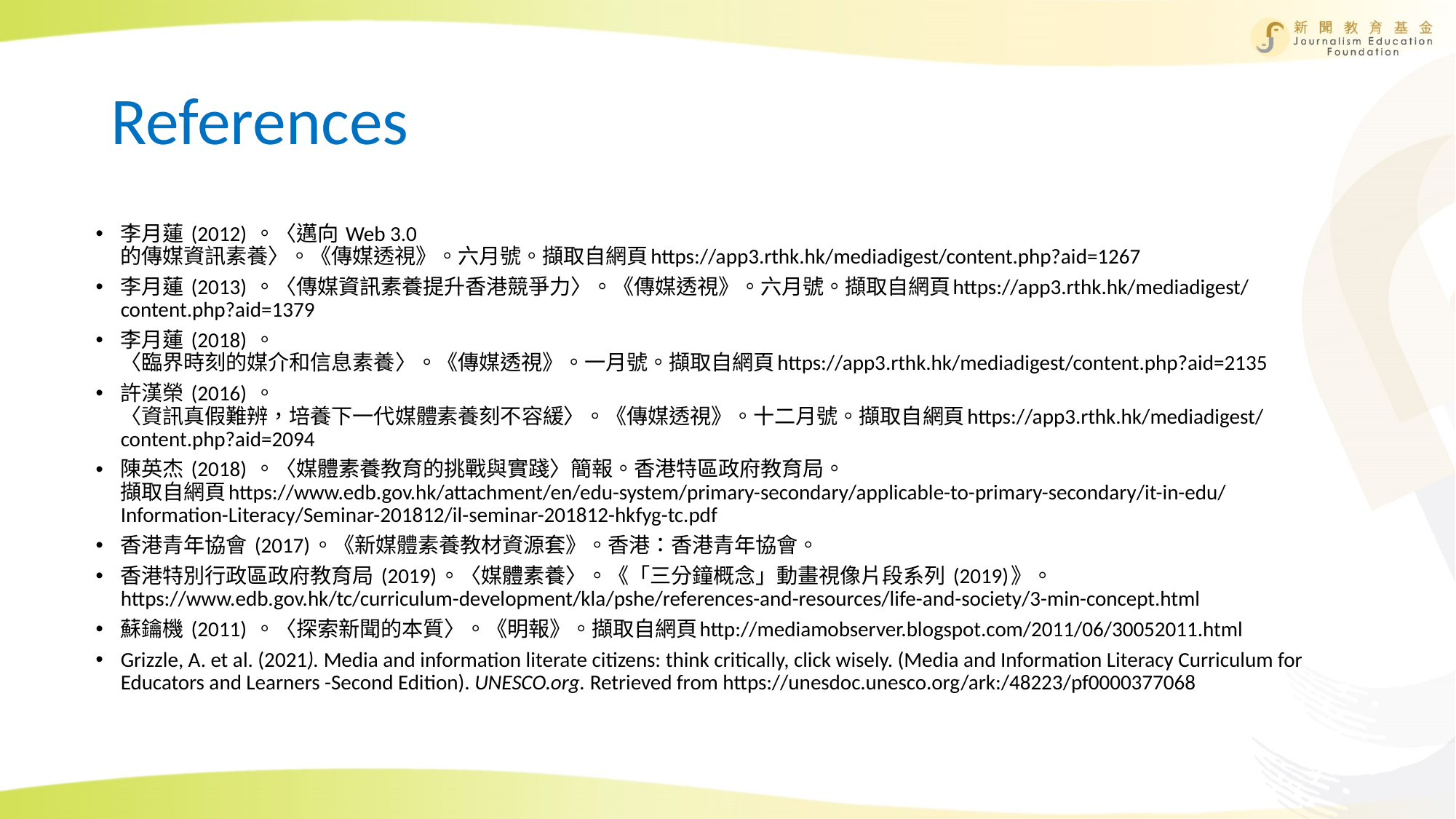

# References

李月蓮 (2012) 。〈邁向 Web 3.0 的傳媒資訊素養〉。《傳媒透視》。六月號。擷取自網頁https://app3.rthk.hk/mediadigest/content.php?aid=1267
李月蓮 (2013) 。〈傳媒資訊素養提升香港競爭力〉。《傳媒透視》。六月號。擷取自網頁https://app3.rthk.hk/mediadigest/content.php?aid=1379
李月蓮 (2018) 。〈臨界時刻的媒介和信息素養〉。《傳媒透視》。一月號。擷取自網頁https://app3.rthk.hk/mediadigest/content.php?aid=2135
許漢榮 (2016) 。〈資訊真假難辨，培養下一代媒體素養刻不容緩〉。《傳媒透視》。十二月號。擷取自網頁https://app3.rthk.hk/mediadigest/content.php?aid=2094
陳英杰 (2018) 。〈媒體素養教育的挑戰與實踐〉簡報。香港特區政府教育局。 擷取自網頁https://www.edb.gov.hk/attachment/en/edu-system/primary-secondary/applicable-to-primary-secondary/it-in-edu/Information-Literacy/Seminar-201812/il-seminar-201812-hkfyg-tc.pdf
香港青年協會 (2017)。《新媒體素養教材資源套》。香港：香港青年協會。
香港特別行政區政府教育局 (2019)。〈媒體素養〉。《「三分鐘概念」動畫視像片段系列 (2019)》。
https://www.edb.gov.hk/tc/curriculum-development/kla/pshe/references-and-resources/life-and-society/3-min-concept.html
蘇鑰機 (2011) 。〈探索新聞的本質〉。《明報》。擷取自網頁http://mediamobserver.blogspot.com/2011/06/30052011.html
Grizzle, A. et al. (2021). Media and information literate citizens: think critically, click wisely. (Media and Information Literacy Curriculum for Educators and Learners -Second Edition). UNESCO.org. Retrieved from https://unesdoc.unesco.org/ark:/48223/pf0000377068